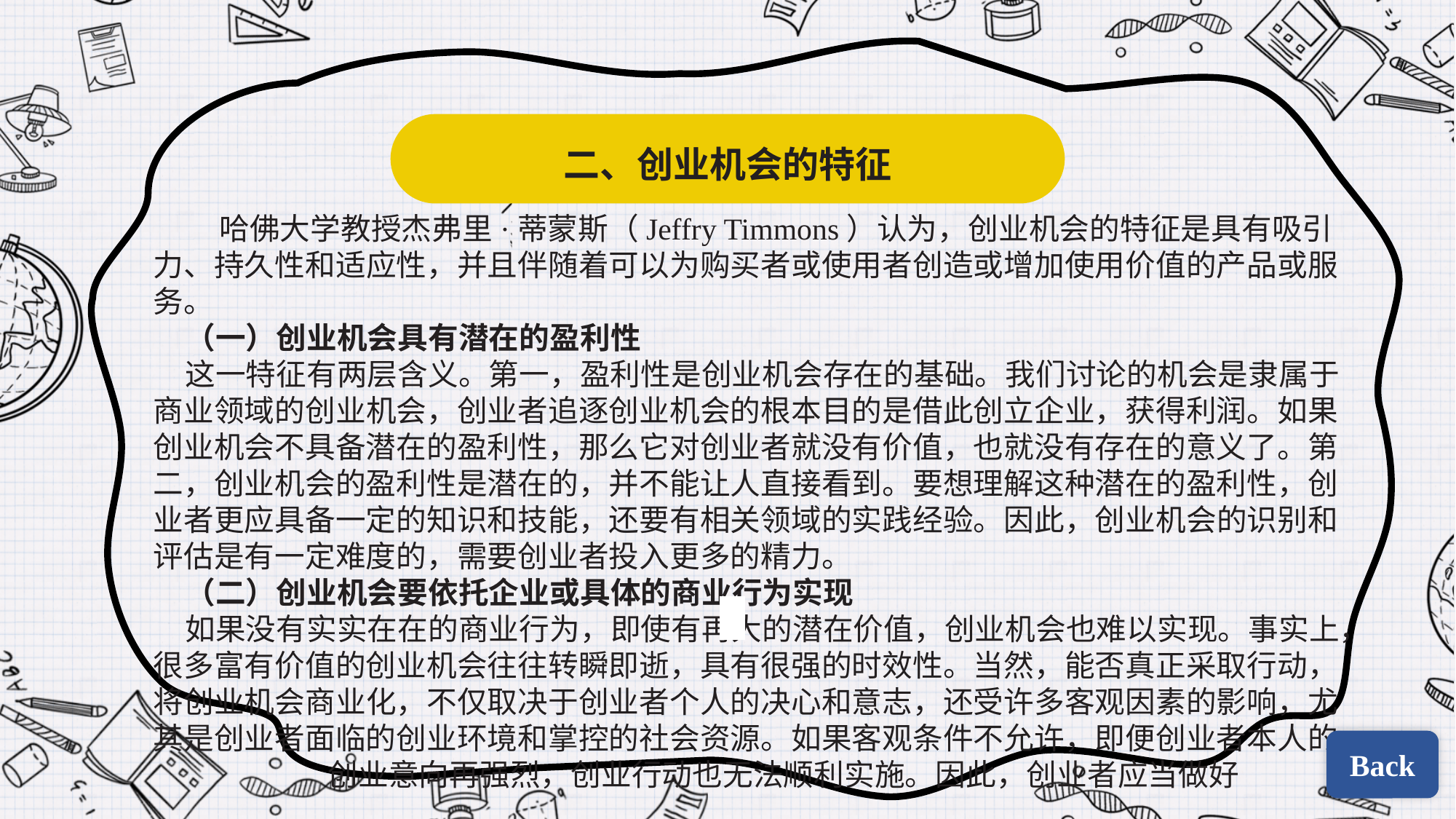

二、创业机会的特征
    哈佛大学教授杰弗里·蒂蒙斯（Jeffry Timmons）认为，创业机会的特征是具有吸引力、持久性和适应性，并且伴随着可以为购买者或使用者创造或增加使用价值的产品或服务。
（一）创业机会具有潜在的盈利性
这一特征有两层含义。第一，盈利性是创业机会存在的基础。我们讨论的机会是隶属于商业领域的创业机会，创业者追逐创业机会的根本目的是借此创立企业，获得利润。如果创业机会不具备潜在的盈利性，那么它对创业者就没有价值，也就没有存在的意义了。第二，创业机会的盈利性是潜在的，并不能让人直接看到。要想理解这种潜在的盈利性，创业者更应具备一定的知识和技能，还要有相关领域的实践经验。因此，创业机会的识别和评估是有一定难度的，需要创业者投入更多的精力。
（二）创业机会要依托企业或具体的商业行为实现
如果没有实实在在的商业行为，即使有再大的潜在价值，创业机会也难以实现。事实上，很多富有价值的创业机会往往转瞬即逝，具有很强的时效性。当然，能否真正采取行动，将创业机会商业化，不仅取决于创业者个人的决心和意志，还受许多客观因素的影响，尤其是创业者面临的创业环境和掌控的社会资源。如果客观条件不允许，即便创业者本人的fffffffffff烦烦创业意向再强烈，创业行动也无法顺利实施。因此，创业者应当做好
|  |  |
| --- | --- |
|  |  |

Back